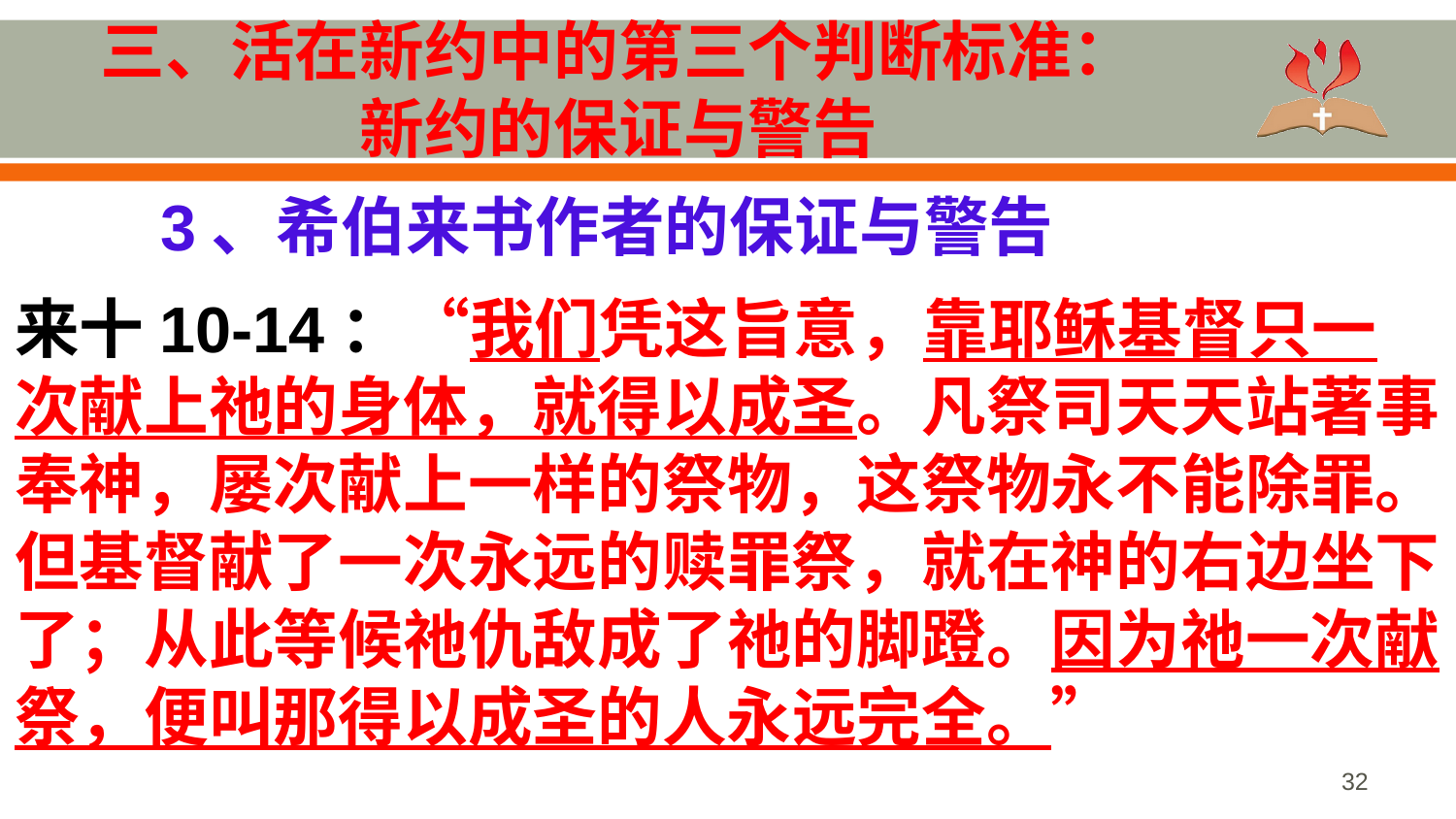

# 三、活在新约中的第三个判断标准： 新约的保证与警告
	3、希伯来书作者的保证与警告
来十10-14：“我们凭这旨意，靠耶稣基督只一次献上祂的身体，就得以成圣。凡祭司天天站著事奉神，屡次献上一样的祭物，这祭物永不能除罪。但基督献了一次永远的赎罪祭，就在神的右边坐下了；从此等候祂仇敌成了祂的脚蹬。因为祂一次献祭，便叫那得以成圣的人永远完全。”

32